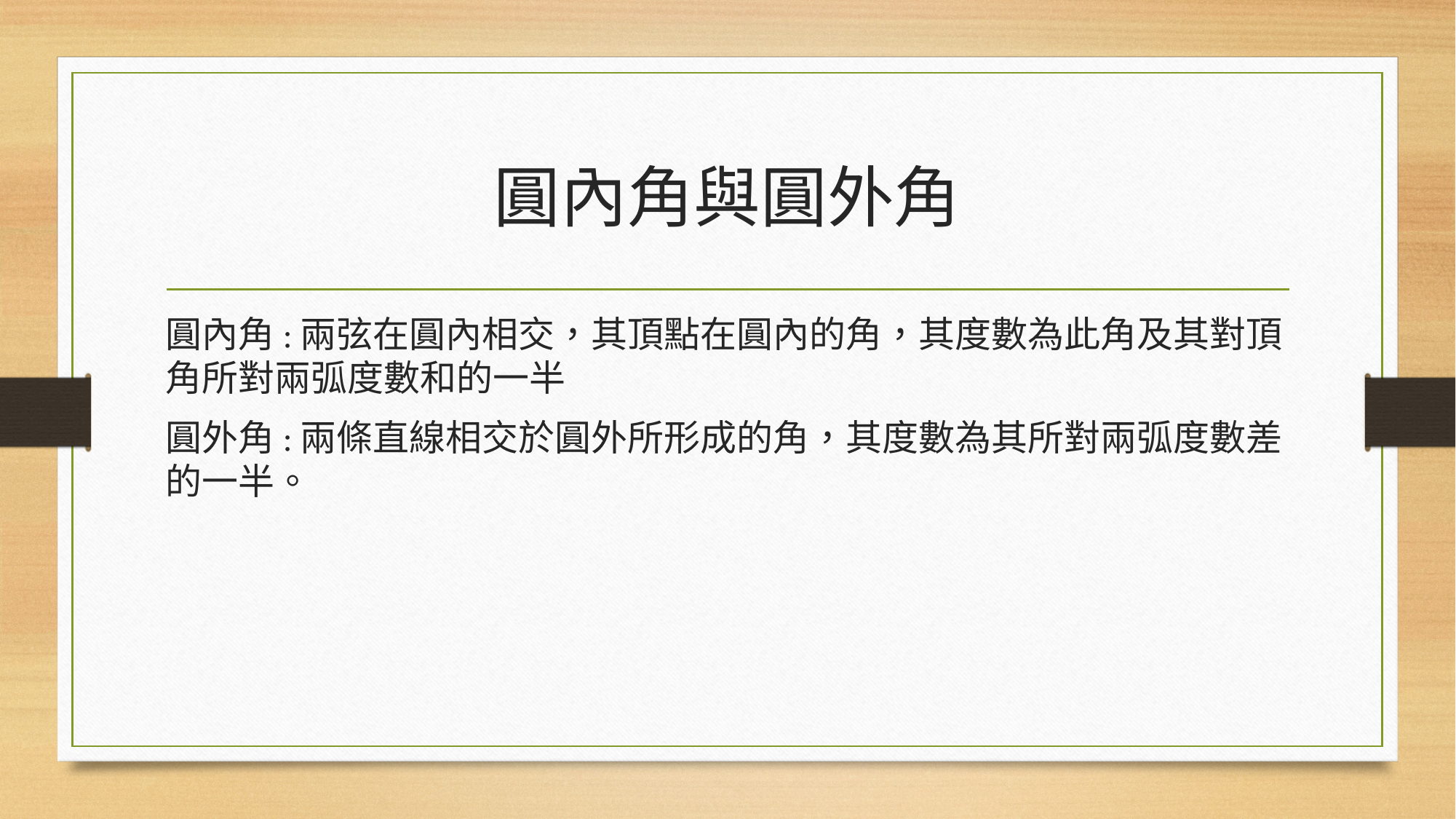

# 圓內角與圓外角
圓內角:兩弦在圓內相交，其頂點在圓內的角，其度數為此角及其對頂角所對兩弧度數和的一半
圓外角:兩條直線相交於圓外所形成的角，其度數為其所對兩弧度數差的一半。